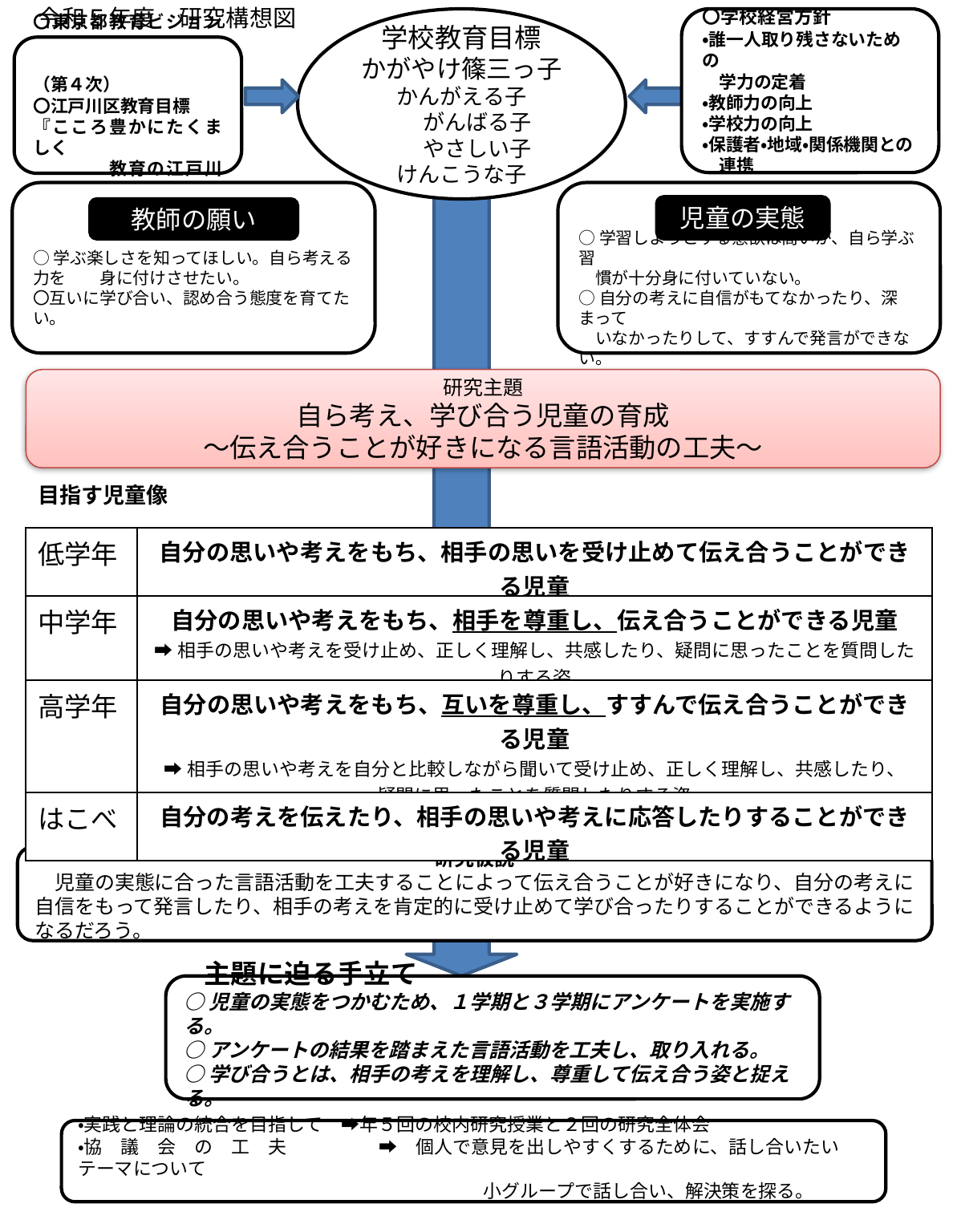

令和５年度　研究構想図
学校教育目標
かがやけ篠三っ子
かんがえる子
　　　がんばる子
　　　やさしい子
けんこうな子
〇学校経営方針
・誰一人取り残さないための
　学力の定着
・教師力の向上
・学校力の向上
・保護者・地域・関係機関との
　連携
〇東京都教育ビジョン
　　　　　　　　　（第４次）
〇江戸川区教育目標
『こころ豊かにたくましく
　　　　教育の江戸川区』

○学ぶ楽しさを知ってほしい。自ら考える力を　　身に付けさせたい。
〇互いに学び合い、認め合う態度を育てたい。

○学習しようとする意欲は高いが、自ら学ぶ習
　慣が十分身に付いていない。
○自分の考えに自信がもてなかったり、深まって
　いなかったりして、すすんで発言ができない。

児童の実態
教師の願い
研究主題
自ら考え、学び合う児童の育成
～伝え合うことが好きになる言語活動の工夫～
目指す児童像
| 低学年 | 自分の思いや考えをもち、相手の思いを受け止めて伝え合うことができる児童 |
| --- | --- |
| 中学年 | 自分の思いや考えをもち、相手を尊重し、伝え合うことができる児童 ➡相手の思いや考えを受け止め、正しく理解し、共感したり、疑問に思ったことを質問したりする姿 |
| 高学年 | 自分の思いや考えをもち、互いを尊重し、すすんで伝え合うことができる児童 ➡相手の思いや考えを自分と比較しながら聞いて受け止め、正しく理解し、共感したり、 疑問に思ったことを質問したりする姿 |
| はこべ | 自分の考えを伝えたり、相手の思いや考えに応答したりすることができる児童 |
研究仮説
　児童の実態に合った言語活動を工夫することによって伝え合うことが好きになり、自分の考えに自信をもって発言したり、相手の考えを肯定的に受け止めて学び合ったりすることができるようになるだろう。

　主題に迫る手立て
○児童の実態をつかむため、１学期と３学期にアンケートを実施する。
○アンケートの結果を踏まえた言語活動を工夫し、取り入れる。
○学び合うとは、相手の考えを理解し、尊重して伝え合う姿と捉える。

・実践と理論の統合を目指して　➡年５回の校内研究授業と２回の研究全体会
・協　議　会　の　工　夫　　　　　➡　個人で意見を出しやすくするために、話し合いたいテーマについて
　　　　　　　　　　　　　　　　　　　　　　小グループで話し合い、解決策を探る。